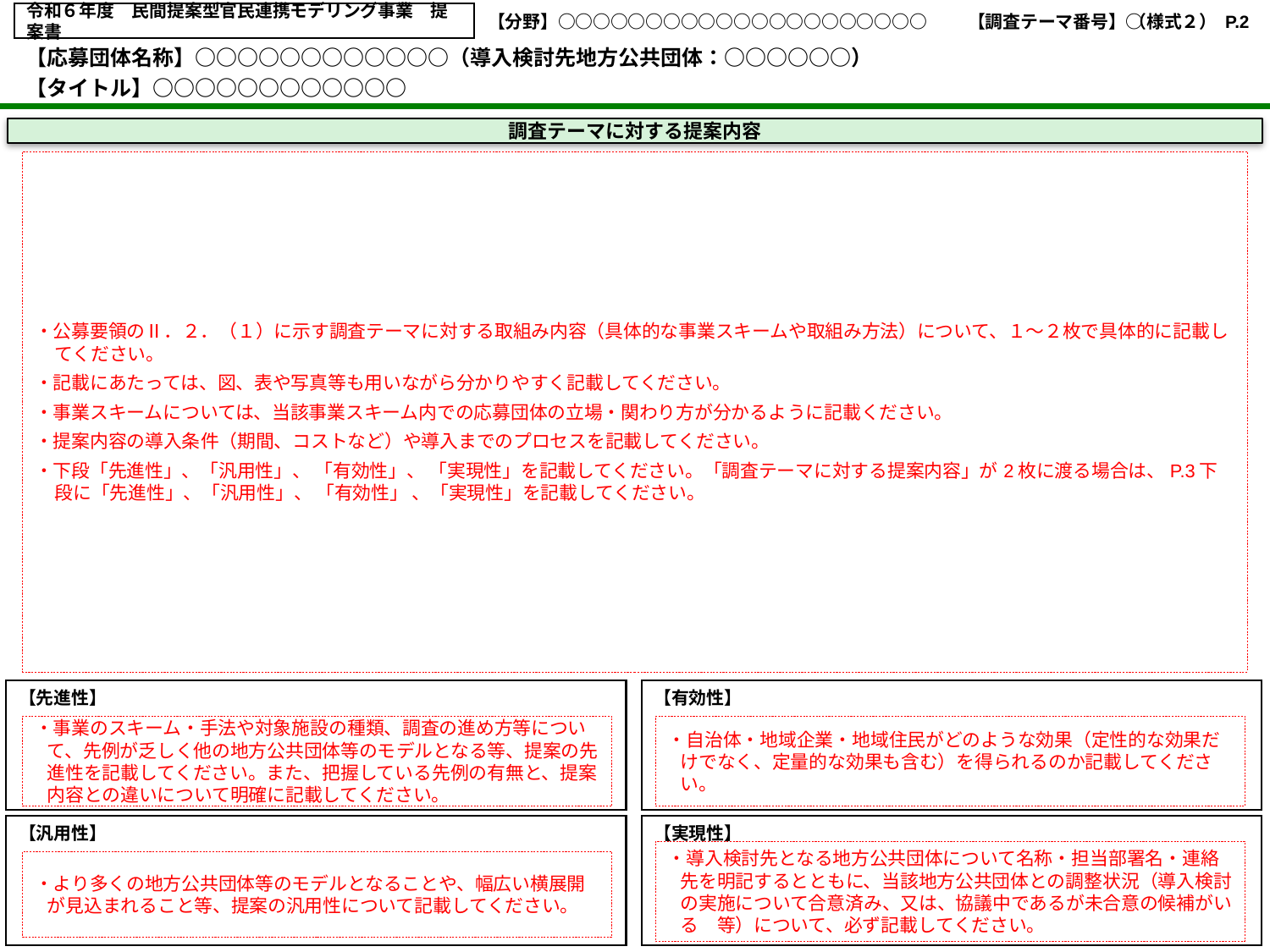

令和６年度　民間提案型官民連携モデリング事業　提案書
（様式２） P.2
【分野】○○○○○○○○○○○○○○○○○○○○○
# 【調査テーマ番号】○
【応募団体名称】○○○○○○○○○○○○（導入検討先地方公共団体：○○○○○○）
【タイトル】○○○○○○○○○○○○
調査テーマに対する提案内容

・公募要領のⅡ．２．（１）に示す調査テーマに対する取組み内容（具体的な事業スキームや取組み方法）について、１～２枚で具体的に記載してください。
・記載にあたっては、図、表や写真等も用いながら分かりやすく記載してください。
・事業スキームについては、当該事業スキーム内での応募団体の立場・関わり方が分かるように記載ください。
・提案内容の導入条件（期間、コストなど）や導入までのプロセスを記載してください。
・下段「先進性」、「汎用性」、 「有効性」、 「実現性」を記載してください。「調査テーマに対する提案内容」が2枚に渡る場合は、P.3下段に「先進性」、「汎用性」、 「有効性」 、「実現性」を記載してください。
【先進性】
【有効性】
・事業のスキーム・手法や対象施設の種類、調査の進め方等について、先例が乏しく他の地方公共団体等のモデルとなる等、提案の先進性を記載してください。また、把握している先例の有無と、提案内容との違いについて明確に記載してください。
・自治体・地域企業・地域住民がどのような効果（定性的な効果だけでなく、定量的な効果も含む）を得られるのか記載してください。
【汎用性】
【実現性】
・導入検討先となる地方公共団体について名称・担当部署名・連絡先を明記するとともに、当該地方公共団体との調整状況（導入検討の実施について合意済み、又は、協議中であるが未合意の候補がいる　等）について、必ず記載してください。
・より多くの地方公共団体等のモデルとなることや、幅広い横展開が見込まれること等、提案の汎用性について記載してください。